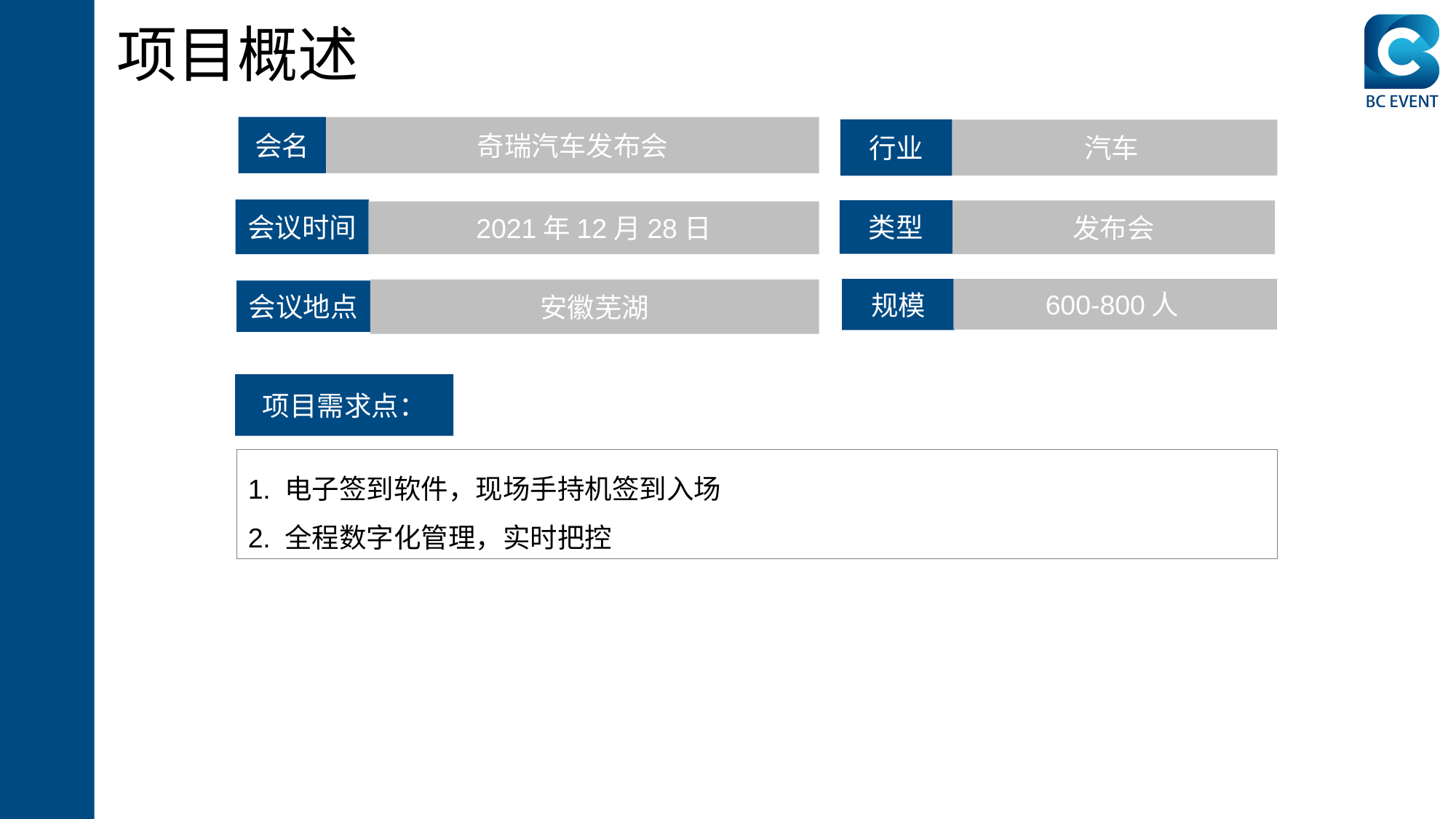

项目概述
会名
奇瑞汽车发布会
行业
汽车
会议时间
类型
发布会
2021年12月28日
规模
600-800人
安徽芜湖
会议地点
项目需求点：
1. 电子签到软件，现场手持机签到入场
2. 全程数字化管理，实时把控